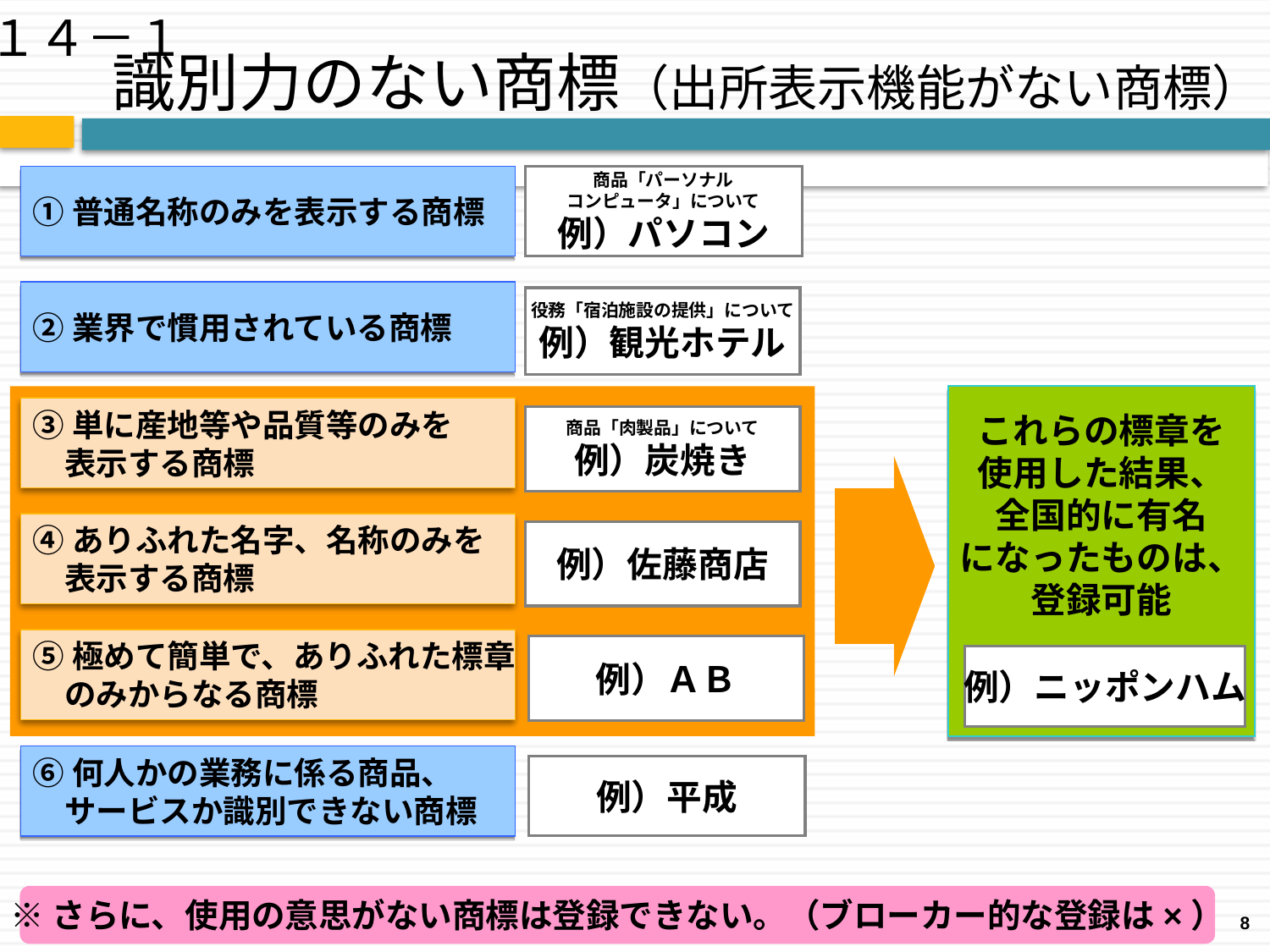

１４－１
識別力のない商標（出所表示機能がない商標）
①普通名称のみを表示する商標
商品「パーソナル
コンピュータ」について
例）パソコン
②業界で慣用されている商標
役務「宿泊施設の提供」について
例）観光ホテル

これらの標章を
使用した結果、
全国的に有名
になったものは、
登録可能

③単に産地等や品質等のみを
　表示する商標
商品「肉製品」について
例）炭焼き

④ありふれた名字、名称のみを
　表示する商標
例）佐藤商店
⑤極めて簡単で、ありふれた標章
　のみからなる商標
例）ＡＢ
例）ニッポンハム
⑥何人かの業務に係る商品、
　サービスか識別できない商標
例）平成
※さらに、使用の意思がない商標は登録できない。（ブローカー的な登録は×）
8